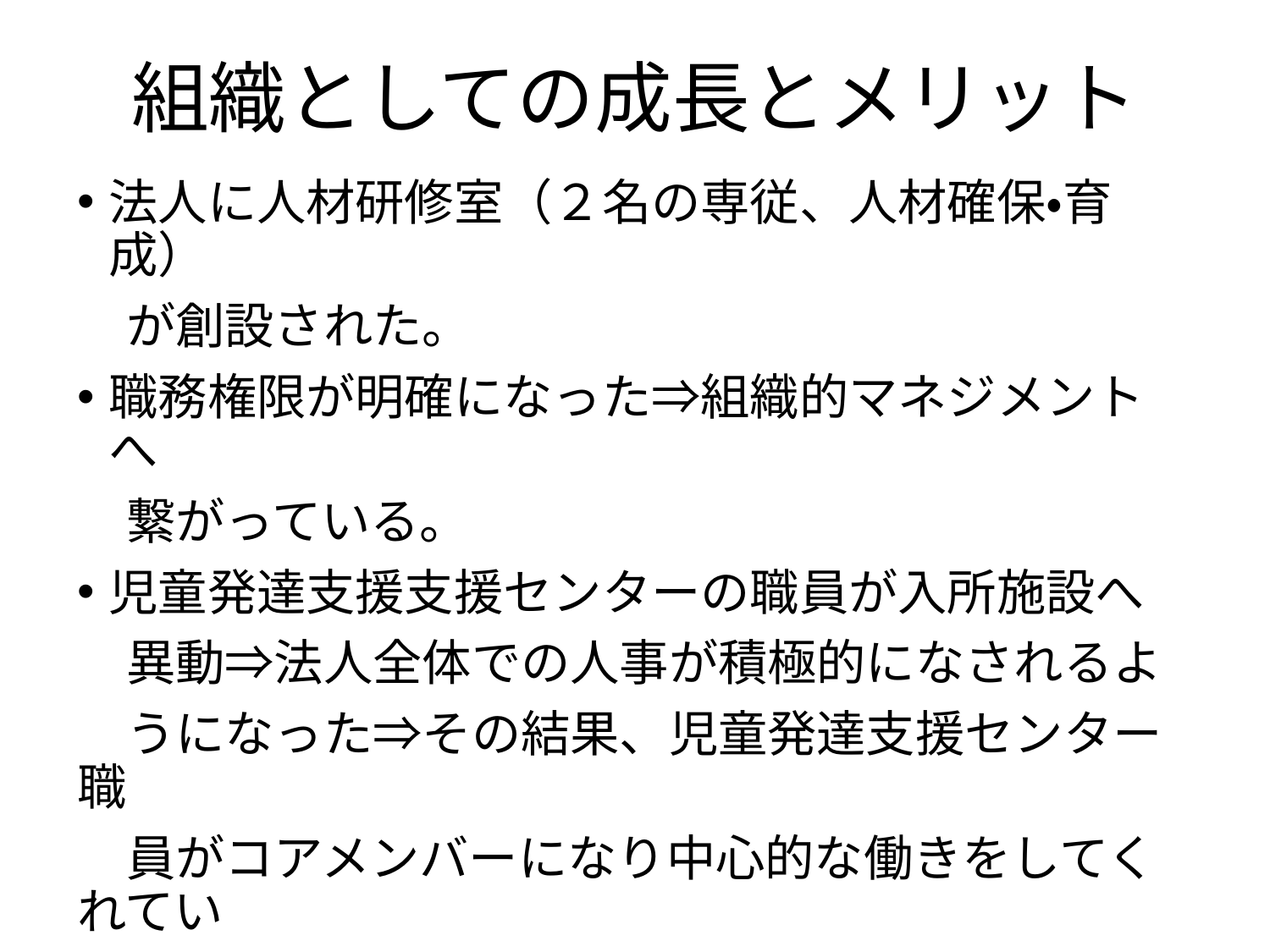

# 組織としての成長とメリット
法人に人材研修室（２名の専従、人材確保・育成）
　が創設された。
職務権限が明確になった⇒組織的マネジメントへ
　繋がっている。
児童発達支援支援センターの職員が入所施設へ
　異動⇒法人全体での人事が積極的になされるよ
　うになった⇒その結果、児童発達支援センター職
　員がコアメンバーになり中心的な働きをしてくれてい
　る